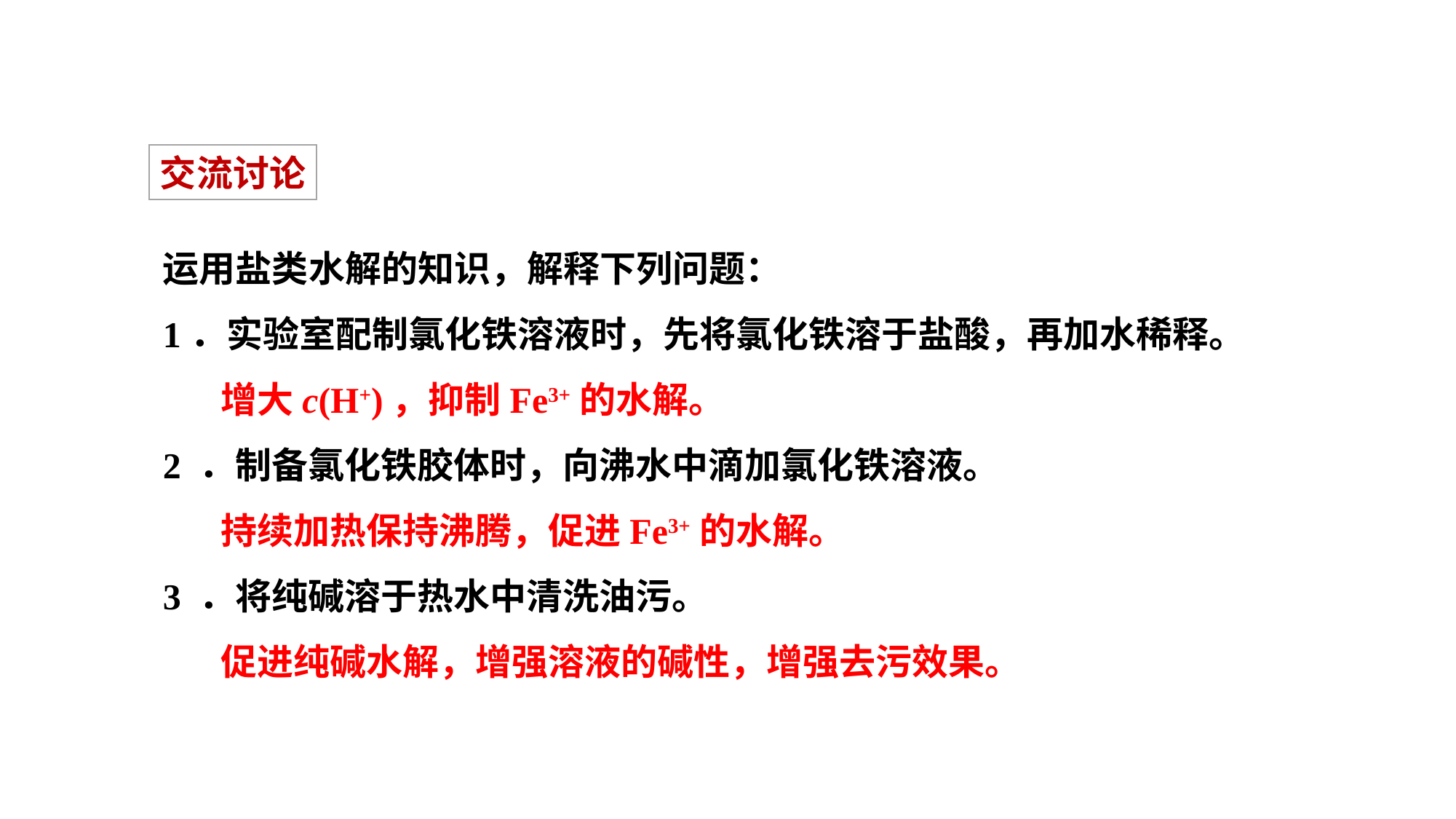

交流讨论
运用盐类水解的知识，解释下列问题：
1．实验室配制氯化铁溶液时，先将氯化铁溶于盐酸，再加水稀释。
      增大c(H+)，抑制Fe3+的水解。
2 ．制备氯化铁胶体时，向沸水中滴加氯化铁溶液。
      持续加热保持沸腾，促进Fe3+的水解。
3 ．将纯碱溶于热水中清洗油污。
      促进纯碱水解，增强溶液的碱性，增强去污效果。